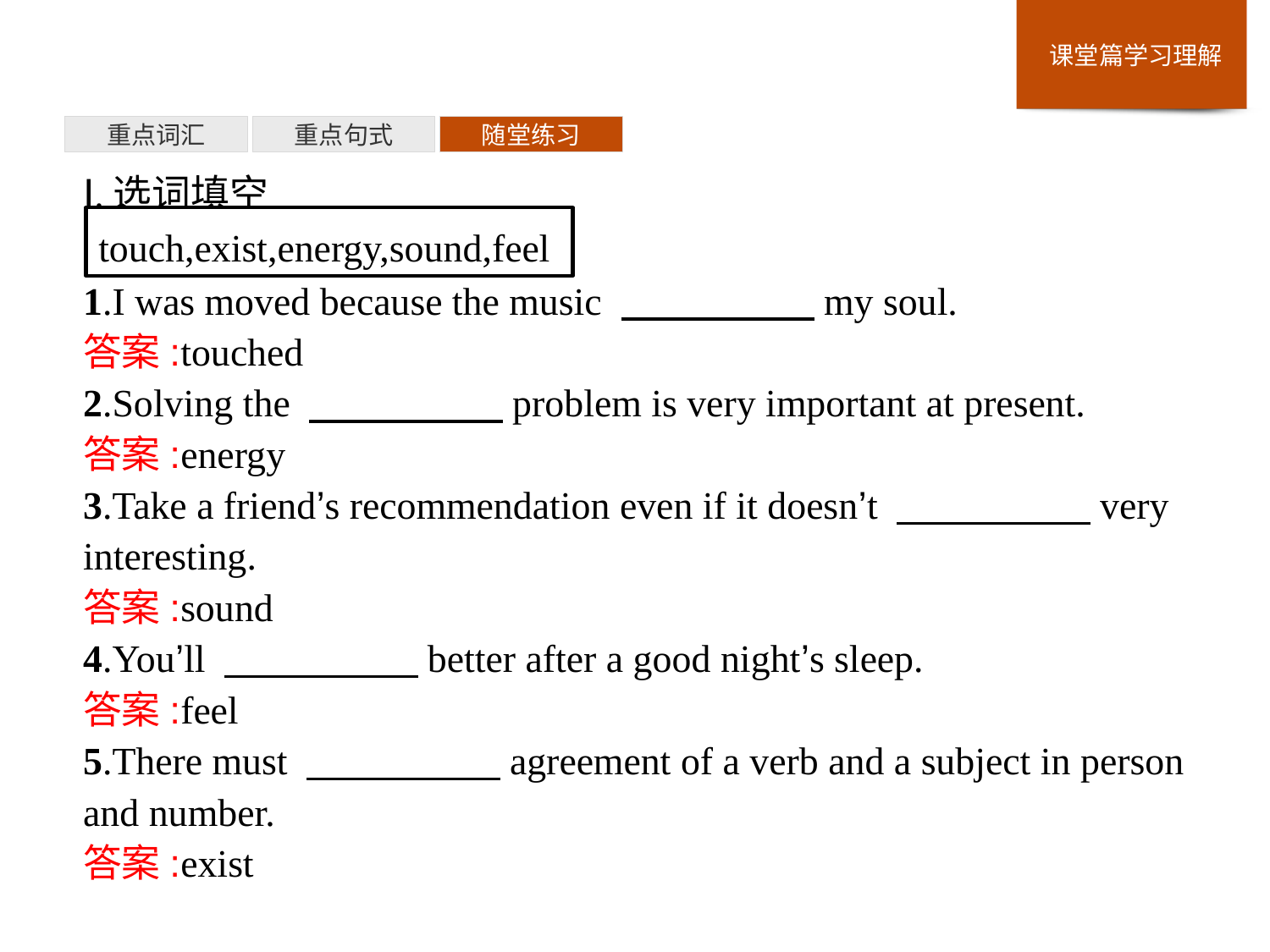

重点词汇
重点句式
随堂练习
Ⅰ.选词填空

1.I was moved because the music 　　　　　my soul.
答案:touched
2.Solving the 　　　　　problem is very important at present.
答案:energy
3.Take a friend’s recommendation even if it doesn’t 　　　　　very interesting.
答案:sound
4.You’ll 　　　　　better after a good night’s sleep.
答案:feel
5.There must 　　　　　agreement of a verb and a subject in person and number.
答案:exist
touch,exist,energy,sound,feel